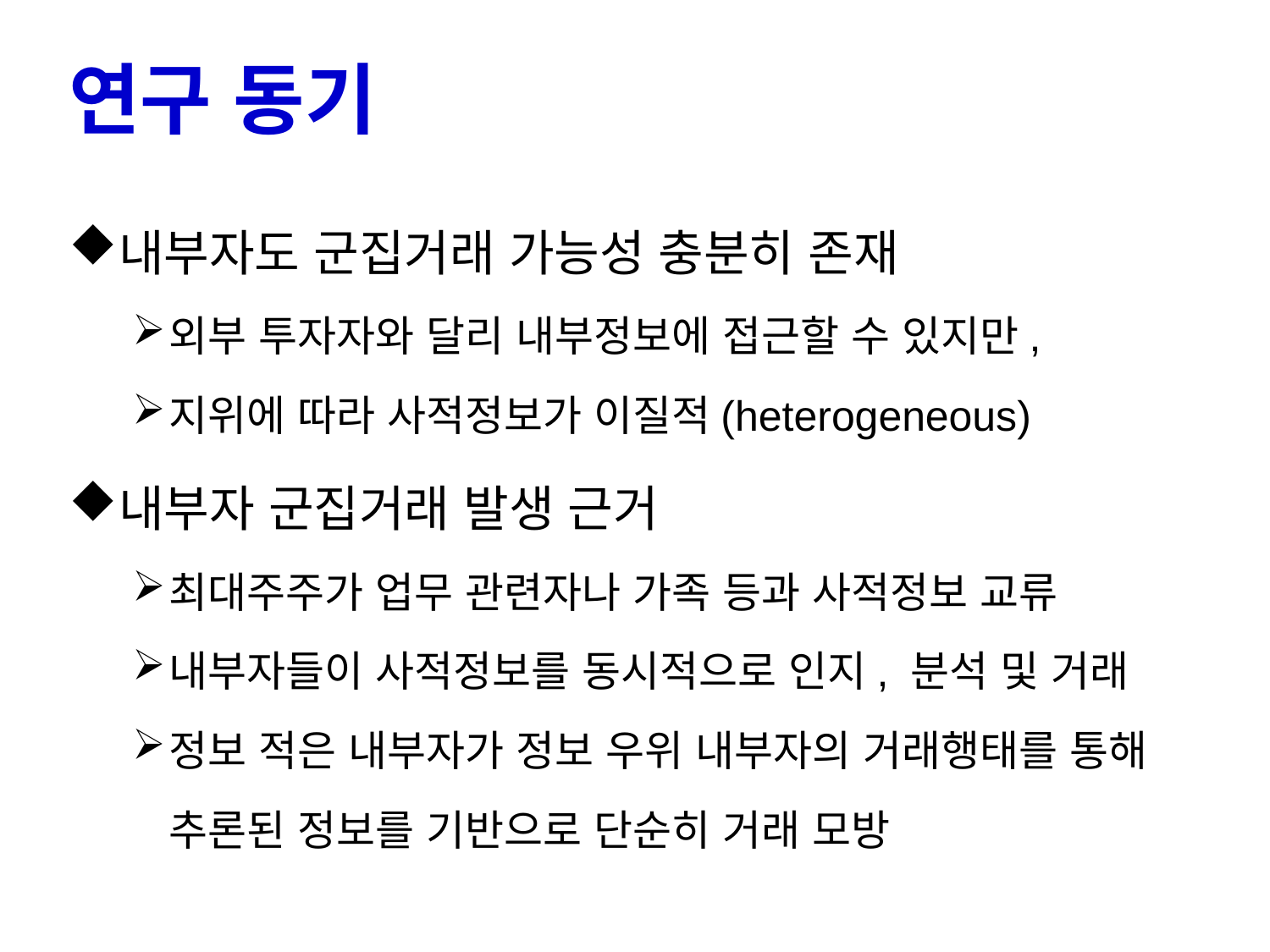

# 연구 동기
내부자도 군집거래 가능성 충분히 존재
외부 투자자와 달리 내부정보에 접근할 수 있지만,
지위에 따라 사적정보가 이질적(heterogeneous)
내부자 군집거래 발생 근거
최대주주가 업무 관련자나 가족 등과 사적정보 교류
내부자들이 사적정보를 동시적으로 인지, 분석 및 거래
정보 적은 내부자가 정보 우위 내부자의 거래행태를 통해 추론된 정보를 기반으로 단순히 거래 모방
7